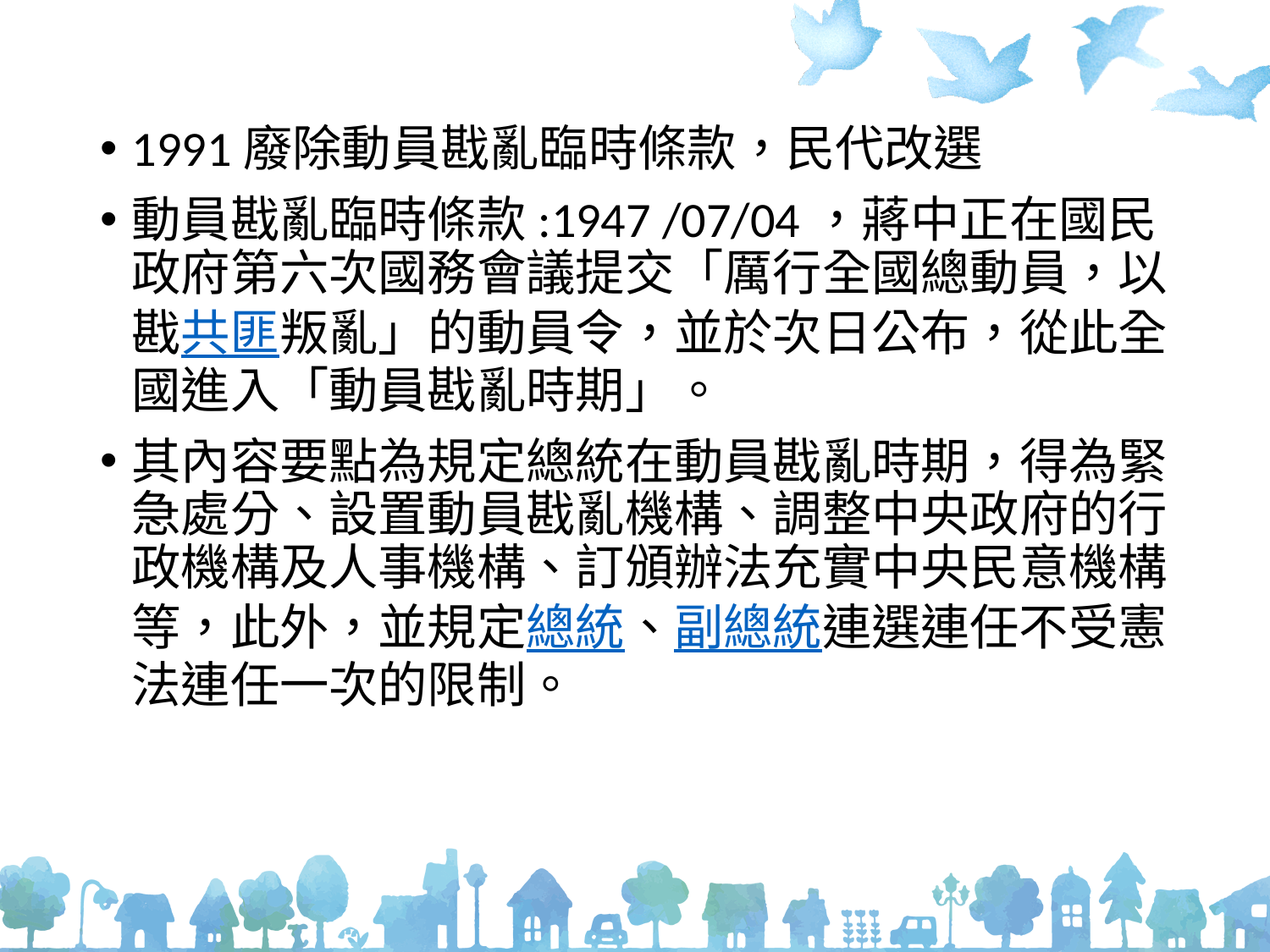

#
1991廢除動員戡亂臨時條款，民代改選
動員戡亂臨時條款:1947 /07/04，蔣中正在國民政府第六次國務會議提交「厲行全國總動員，以戡共匪叛亂」的動員令，並於次日公布，從此全國進入「動員戡亂時期」。
其內容要點為規定總統在動員戡亂時期，得為緊急處分、設置動員戡亂機構、調整中央政府的行政機構及人事機構、訂頒辦法充實中央民意機構等，此外，並規定總統、副總統連選連任不受憲法連任一次的限制。